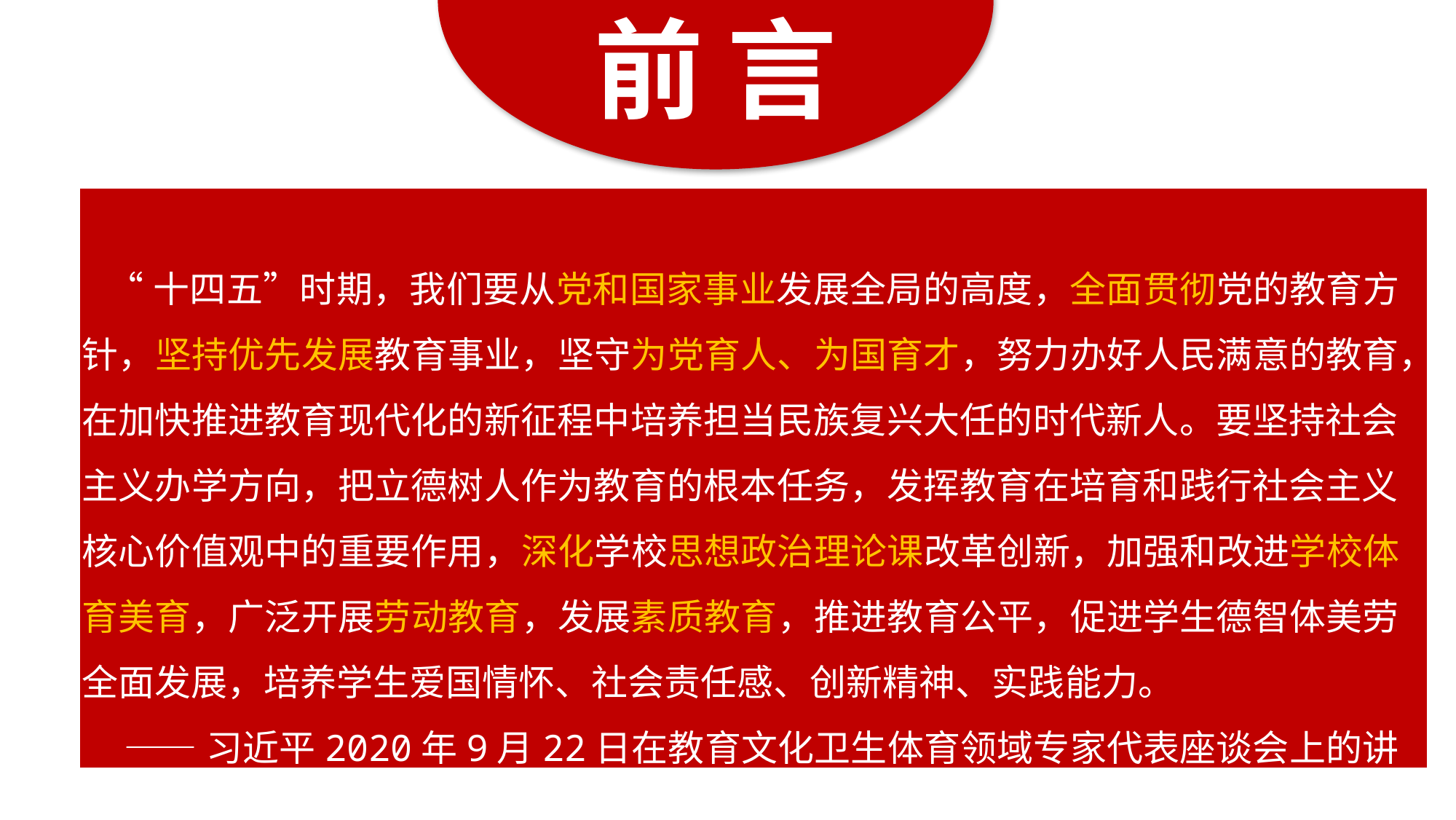

前 言

   “十四五”时期，我们要从党和国家事业发展全局的高度，全面贯彻党的教育方针，坚持优先发展教育事业，坚守为党育人、为国育才，努力办好人民满意的教育，在加快推进教育现代化的新征程中培养担当民族复兴大任的时代新人。要坚持社会主义办学方向，把立德树人作为教育的根本任务，发挥教育在培育和践行社会主义核心价值观中的重要作用，深化学校思想政治理论课改革创新，加强和改进学校体育美育，广泛开展劳动教育，发展素质教育，推进教育公平，促进学生德智体美劳全面发展，培养学生爱国情怀、社会责任感、创新精神、实践能力。
     ——习近平2020年9月22日在教育文化卫生体育领域专家代表座谈会上的讲话